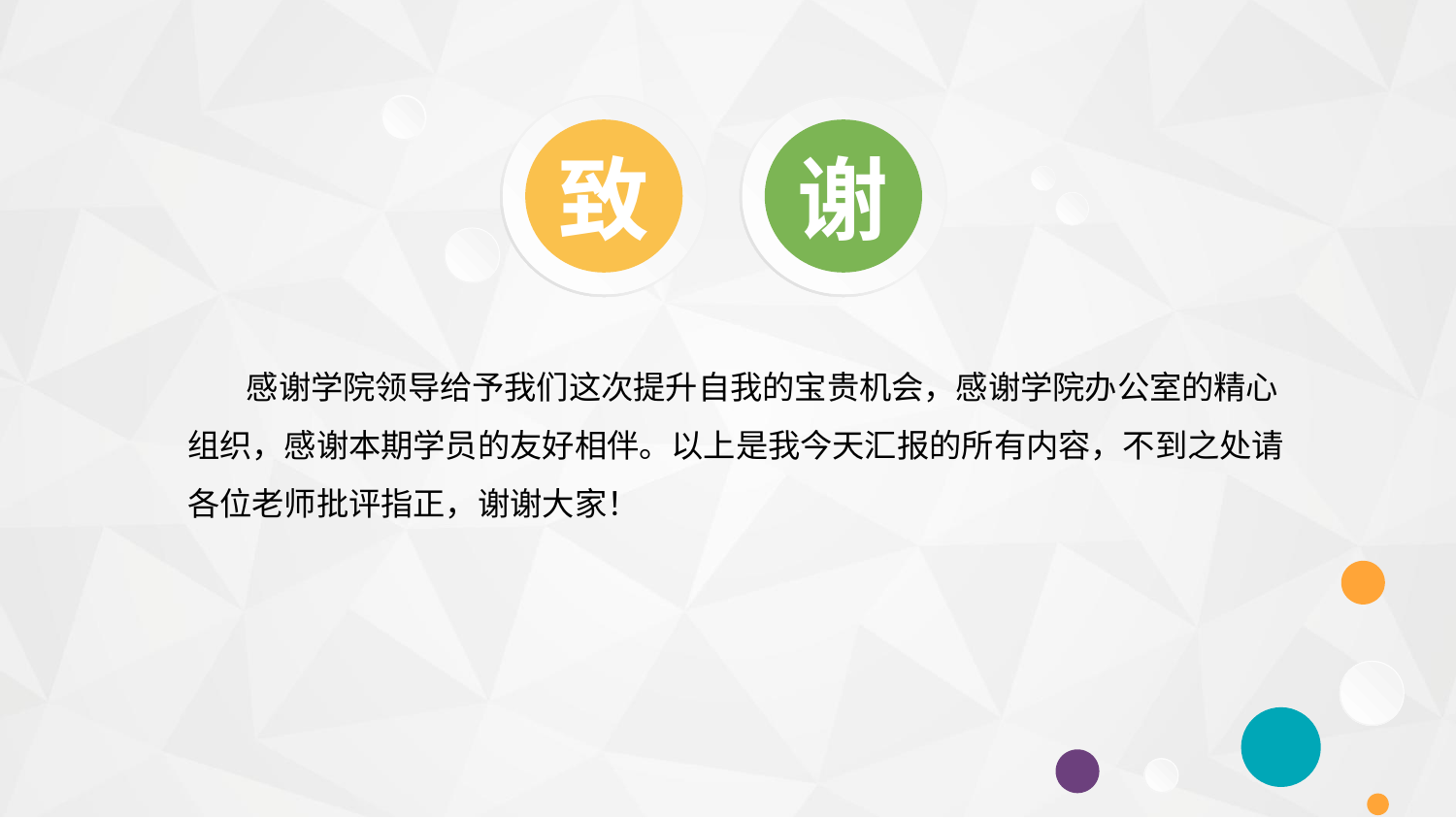

致

谢

       感谢学院领导给予我们这次提升自我的宝贵机会，感谢学院办公室的精心组织，感谢本期学员的友好相伴。以上是我今天汇报的所有内容，不到之处请各位老师批评指正，谢谢大家！